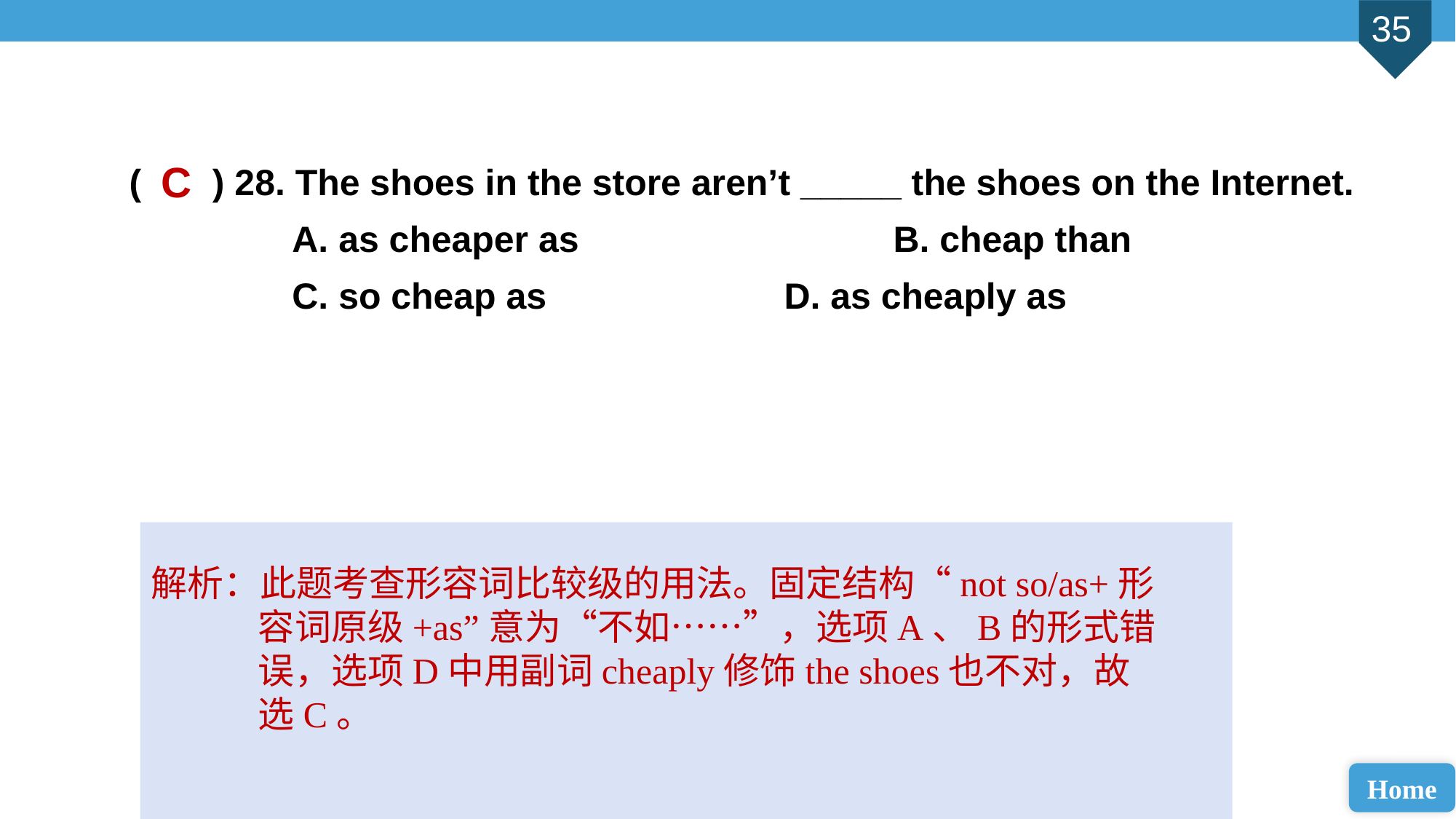

(       ) 28. The shoes in the store aren’t _____ the shoes on the Internet.
                A. as cheaper as 			B. cheap than
                C. so cheap as 			D. as cheaply as
C

解析：此题考查形容词比较级的用法。固定结构“not so/as+形容词原级+as”意为“不如……”，选项A、B的形式错误，选项D中用副词cheaply修饰the shoes也不对，故选C。